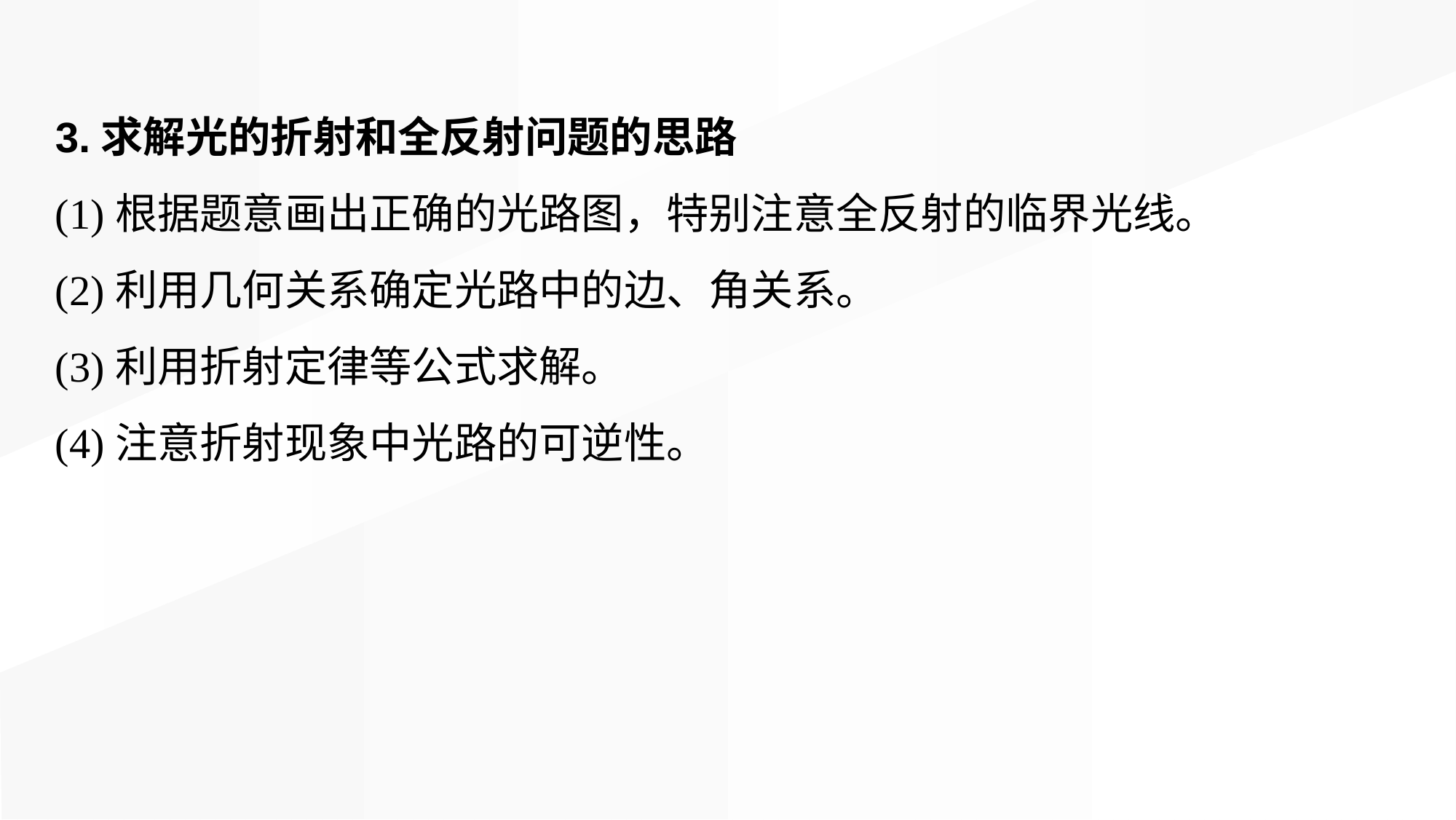

3.求解光的折射和全反射问题的思路
(1)根据题意画出正确的光路图，特别注意全反射的临界光线。
(2)利用几何关系确定光路中的边、角关系。
(3)利用折射定律等公式求解。
(4)注意折射现象中光路的可逆性。